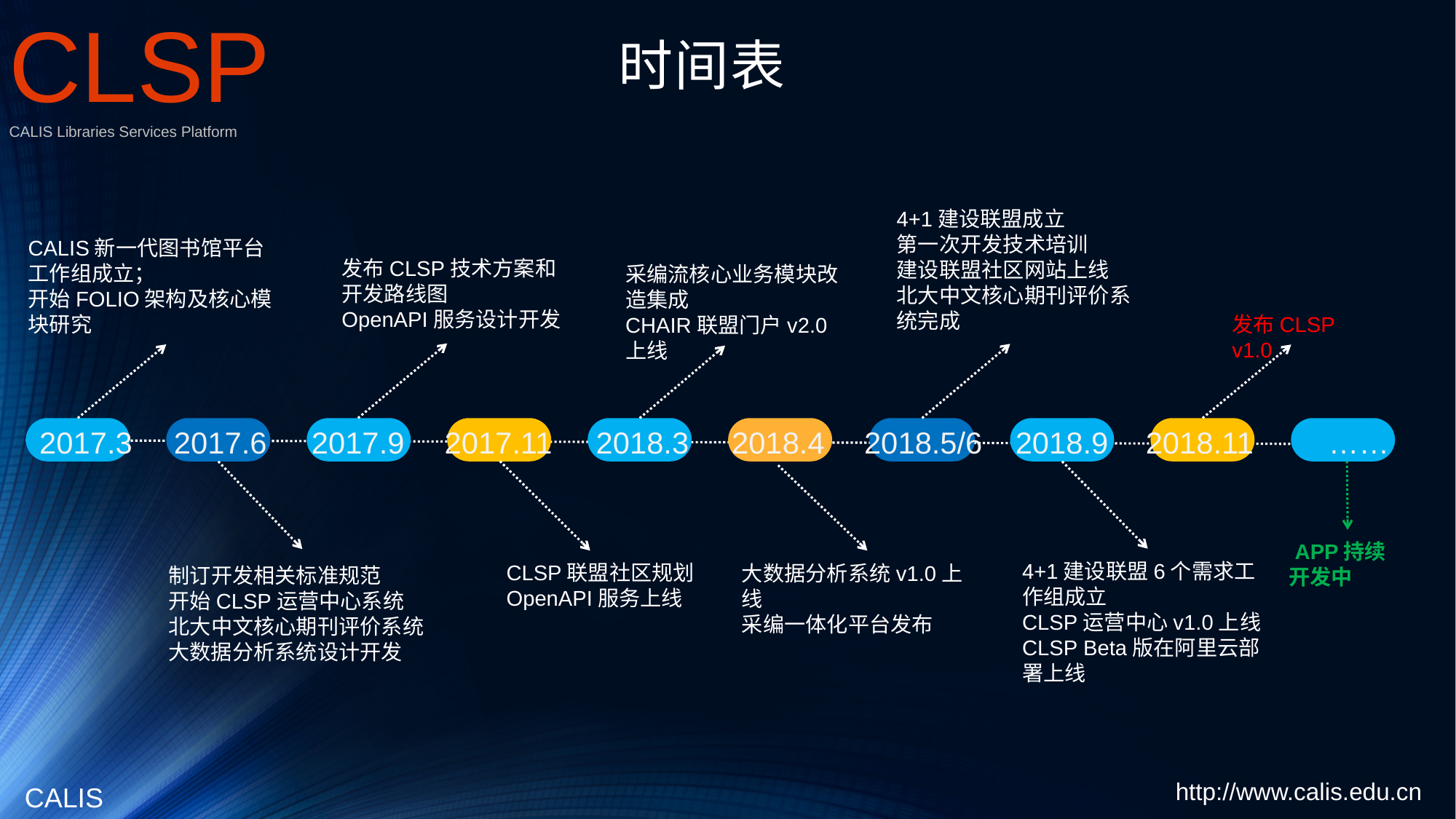

CLSP
CALIS Libraries Services Platform
# 时间表
4+1建设联盟成立
第一次开发技术培训
建设联盟社区网站上线
北大中文核心期刊评价系统完成
CALIS新一代图书馆平台工作组成立；
开始FOLIO架构及核心模块研究
发布CLSP技术方案和开发路线图
OpenAPI服务设计开发
采编流核心业务模块改造集成
CHAIR联盟门户v2.0上线
发布CLSP v1.0

2017.3

2017.6
2017.9

2017.11

2018.3
2018.4

2018.5/6

2018.9
2018.11

……
 APP持续开发中
4+1建设联盟6个需求工作组成立
CLSP运营中心v1.0上线
CLSP Beta版在阿里云部署上线
CLSP联盟社区规划
OpenAPI服务上线
大数据分析系统v1.0上线
采编一体化平台发布
制订开发相关标准规范
开始CLSP运营中心系统
北大中文核心期刊评价系统
大数据分析系统设计开发
http://www.calis.edu.cn
CALIS